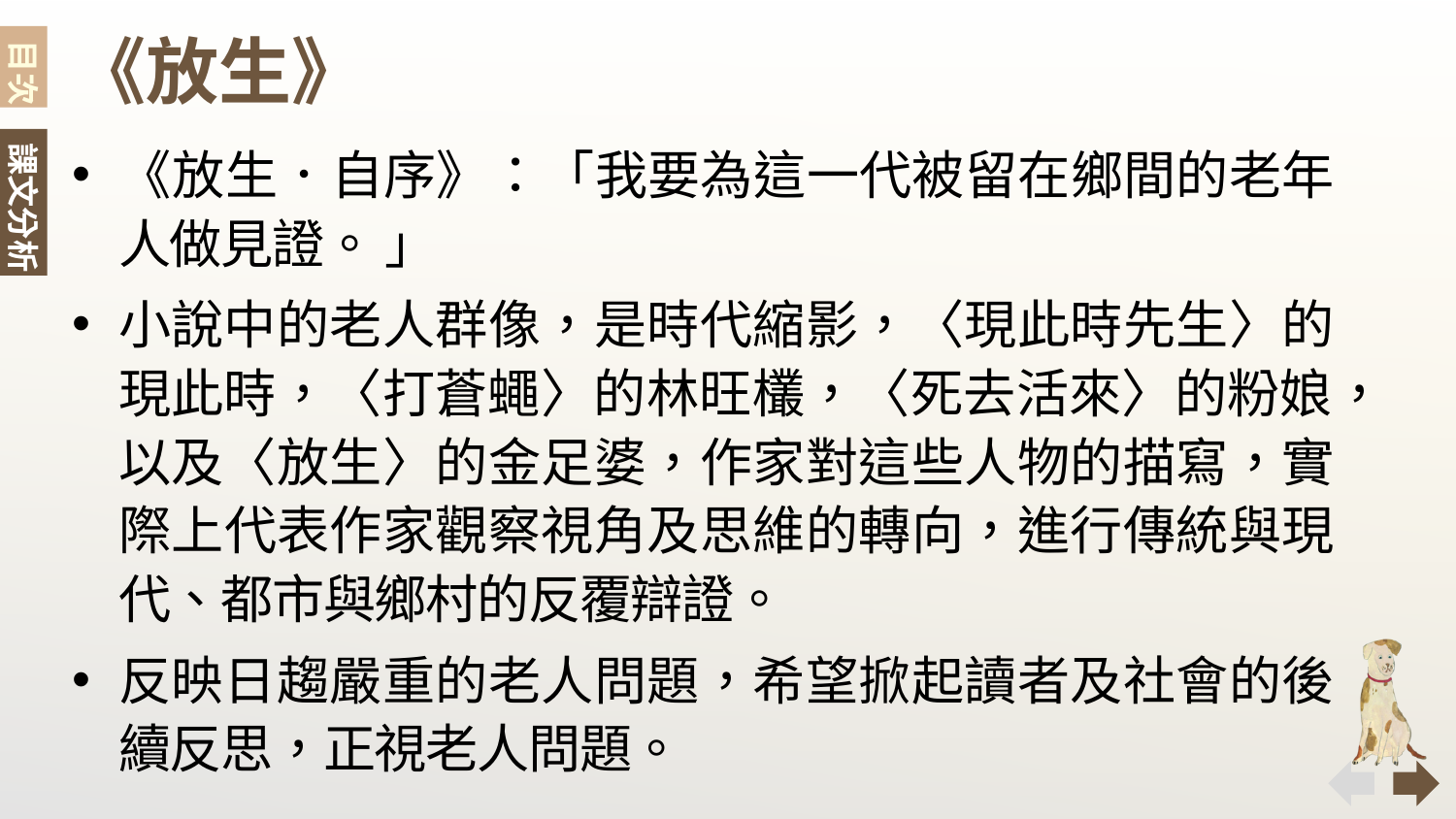

目次
《放生》
課文分析
《放生．自序》：「我要為這一代被留在鄉間的老年人做見證。 」
小說中的老人群像，是時代縮影，〈現此時先生〉的現此時，〈打蒼蠅〉的林旺欉，〈死去活來〉的粉娘，以及〈放生〉的金足婆，作家對這些人物的描寫，實際上代表作家觀察視角及思維的轉向，進行傳統與現代、都市與鄉村的反覆辯證。
反映日趨嚴重的老人問題，希望掀起讀者及社會的後續反思，正視老人問題。